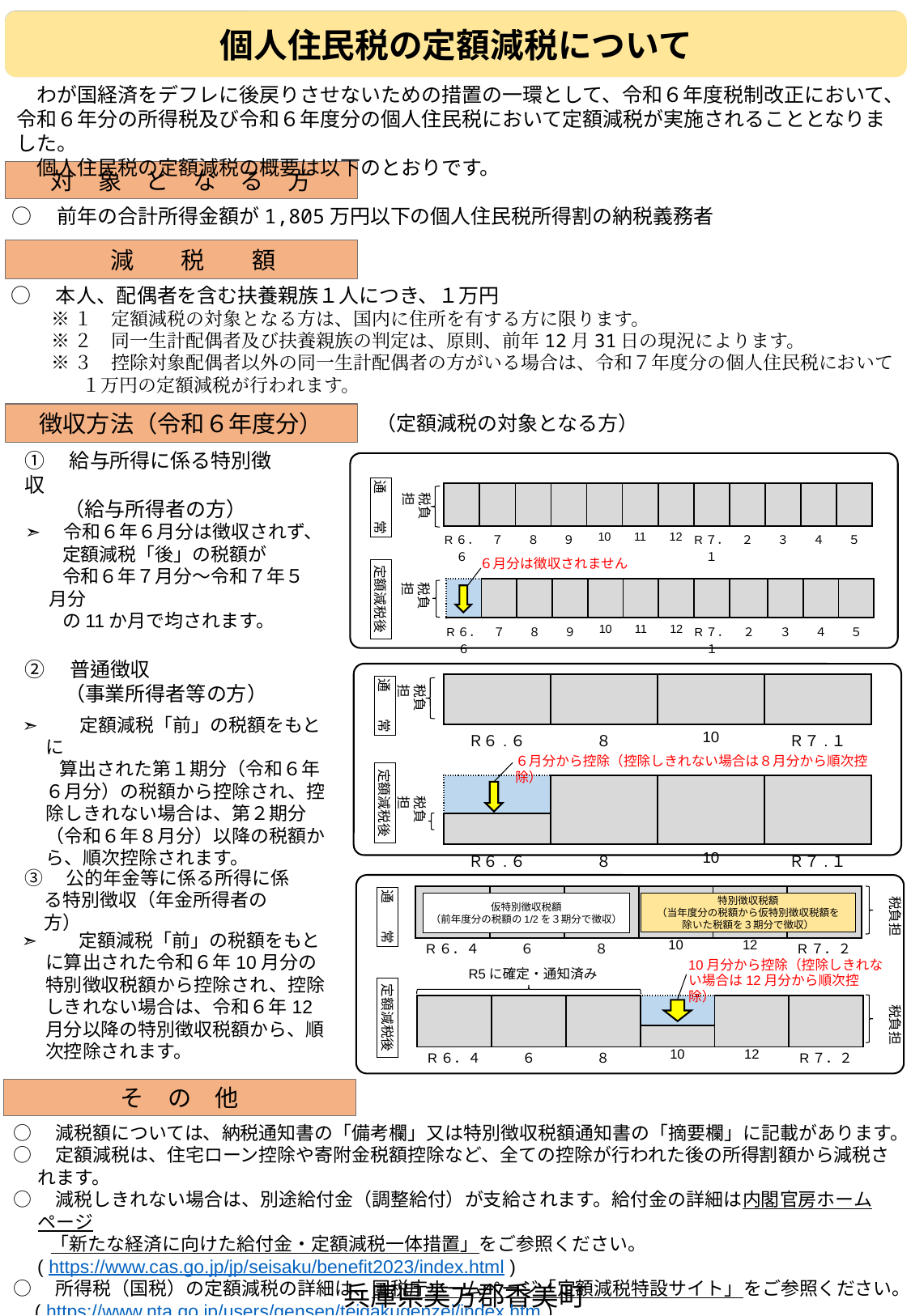

個人住民税の定額減税について
　わが国経済をデフレに後戻りさせないための措置の一環として、令和６年度税制改正において、令和６年分の所得税及び令和６年度分の個人住民税において定額減税が実施されることとなりました。
　個人住民税の定額減税の概要は以下のとおりです。
対　象　と　な　る　方
○　前年の合計所得金額が1,805万円以下の個人住民税所得割の納税義務者
　減　　税　　額
○　本人、配偶者を含む扶養親族１人につき、１万円
※１　定額減税の対象となる方は、国内に住所を有する方に限ります。
※２　同一生計配偶者及び扶養親族の判定は、原則、前年12月31日の現況によります。
※３　控除対象配偶者以外の同一生計配偶者の方がいる場合は、令和７年度分の個人住民税において１万円の定額減税が行われます。
徴収方法（令和６年度分）
（定額減税の対象となる方）

①　給与所得に係る特別徴収
　　（給与所得者の方）
通　　常
税負担
|  |  |  |  |  |  |  |  |  |  |  |  |
| --- | --- | --- | --- | --- | --- | --- | --- | --- | --- | --- | --- |
| R６．６ | ７ | ８ | ９ | 10 | 11 | 12 | R７．１ | ２ | ３ | ４ | ５ |

➣　令和６年６月分は徴収されず、
　　定額減税「後」の税額が
　　令和６年７月分～令和７年５月分
　　の11か月で均されます。
６月分は徴収されません
定額減税後
税負担
|  |  |  |  |  |  |  |  |  |  |  |  |
| --- | --- | --- | --- | --- | --- | --- | --- | --- | --- | --- | --- |
| R６．６ | ７ | ８ | ９ | 10 | 11 | 12 | R７．１ | ２ | ３ | ４ | ５ |

②　普通徴収
　　（事業所得者等の方）

税負担
|  |  |  |  |
| --- | --- | --- | --- |
| Ｒ６.６ | ８ | 10 | Ｒ７.１ |
通　　常

➣　　定額減税「前」の税額をもとに
　　算出された第１期分（令和６年６月分）の税額から控除され、控除しきれない場合は、第２期分（令和６年８月分）以降の税額から、順次控除されます。
６月分から控除（控除しきれない場合は８月分から順次控除）
定額減税後
|  |  |  |  |
| --- | --- | --- | --- |
|  |  |  |  |
| Ｒ６.６ | ８ | 10 | Ｒ７.１ |

税負担

③　公的年金等に係る所得に係る特別徴収（年金所得者の方）

税負担

|  |  |  |  |  |  |
| --- | --- | --- | --- | --- | --- |
| R６．４ | ６ | ８ | 10 | 12 | R７．２ |
通　　常
特別徴収税額
（当年度分の税額から仮特別徴収税額を
除いた税額を３期分で徴収）
仮特別徴収税額
（前年度分の税額の1/2を３期分で徴収）
➣　　定額減税「前」の税額をもとに算出された令和６年10月分の特別徴収税額から控除され、控除しきれない場合は、令和６年12月分以降の特別徴収税額から、順次控除されます。
10月分から控除（控除しきれない場合は12月分から順次控除）
R5に確定・通知済み
定額減税後
税負担

|  |  |  |  |  |  |
| --- | --- | --- | --- | --- | --- |
|  |  |  |  |  |  |
| R６．４ | ６ | ８ | 10 | 12 | R７．２ |

そ　の　他
○　減税額については、納税通知書の「備考欄」又は特別徴収税額通知書の「摘要欄」に記載があります。
○　定額減税は、住宅ローン控除や寄附金税額控除など、全ての控除が行われた後の所得割額から減税されます。
○　減税しきれない場合は、別途給付金（調整給付）が支給されます。給付金の詳細は内閣官房ホームページ
　　「新たな経済に向けた給付金・定額減税一体措置」をご参照ください。
( https://www.cas.go.jp/jp/seisaku/benefit2023/index.html )
○　所得税（国税）の定額減税の詳細は、国税庁ホームページ「定額減税特設サイト」をご参照ください。
    ( https://www.nta.go.jp/users/gensen/teigakugenzei/index.htm )
兵庫県美方郡香美町